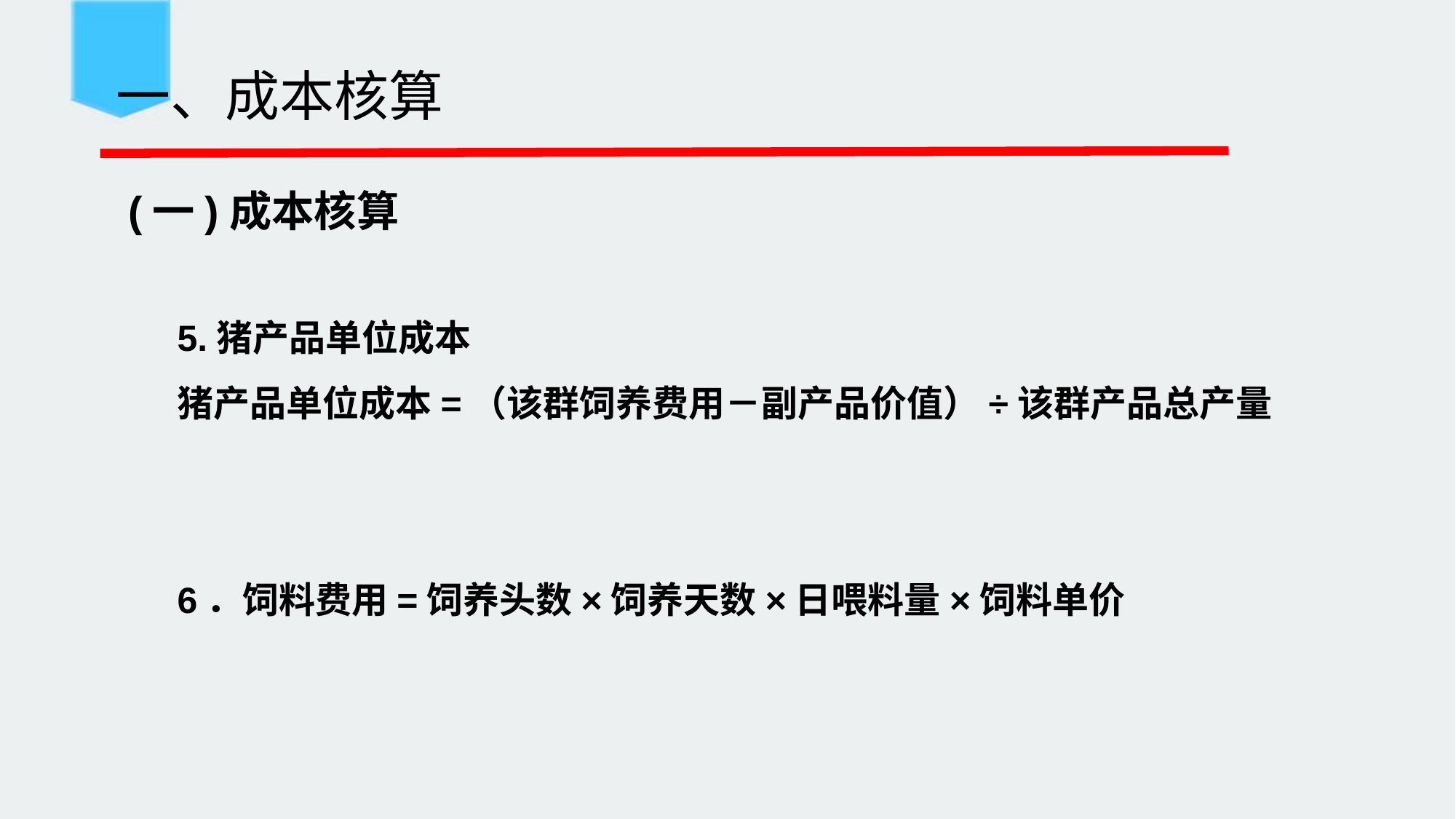

一、成本核算
(一)成本核算

5.猪产品单位成本
猪产品单位成本=（该群饲养费用－副产品价值）÷该群产品总产量

6．饲料费用=饲养头数×饲养天数×日喂料量×饲料单价